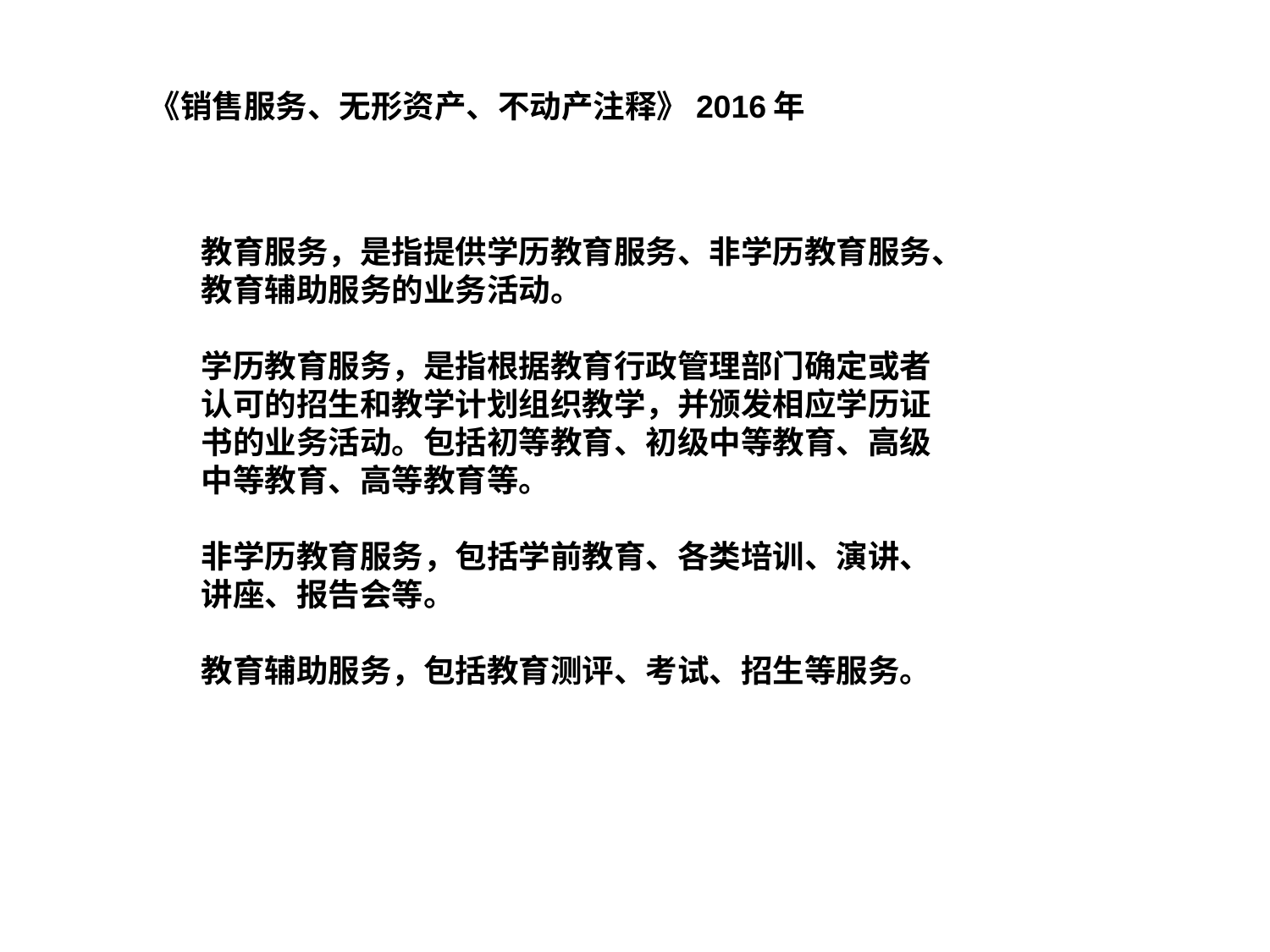

《销售服务、无形资产、不动产注释》2016年
教育服务，是指提供学历教育服务、非学历教育服务、教育辅助服务的业务活动。

学历教育服务，是指根据教育行政管理部门确定或者认可的招生和教学计划组织教学，并颁发相应学历证书的业务活动。包括初等教育、初级中等教育、高级中等教育、高等教育等。

非学历教育服务，包括学前教育、各类培训、演讲、讲座、报告会等。

教育辅助服务，包括教育测评、考试、招生等服务。